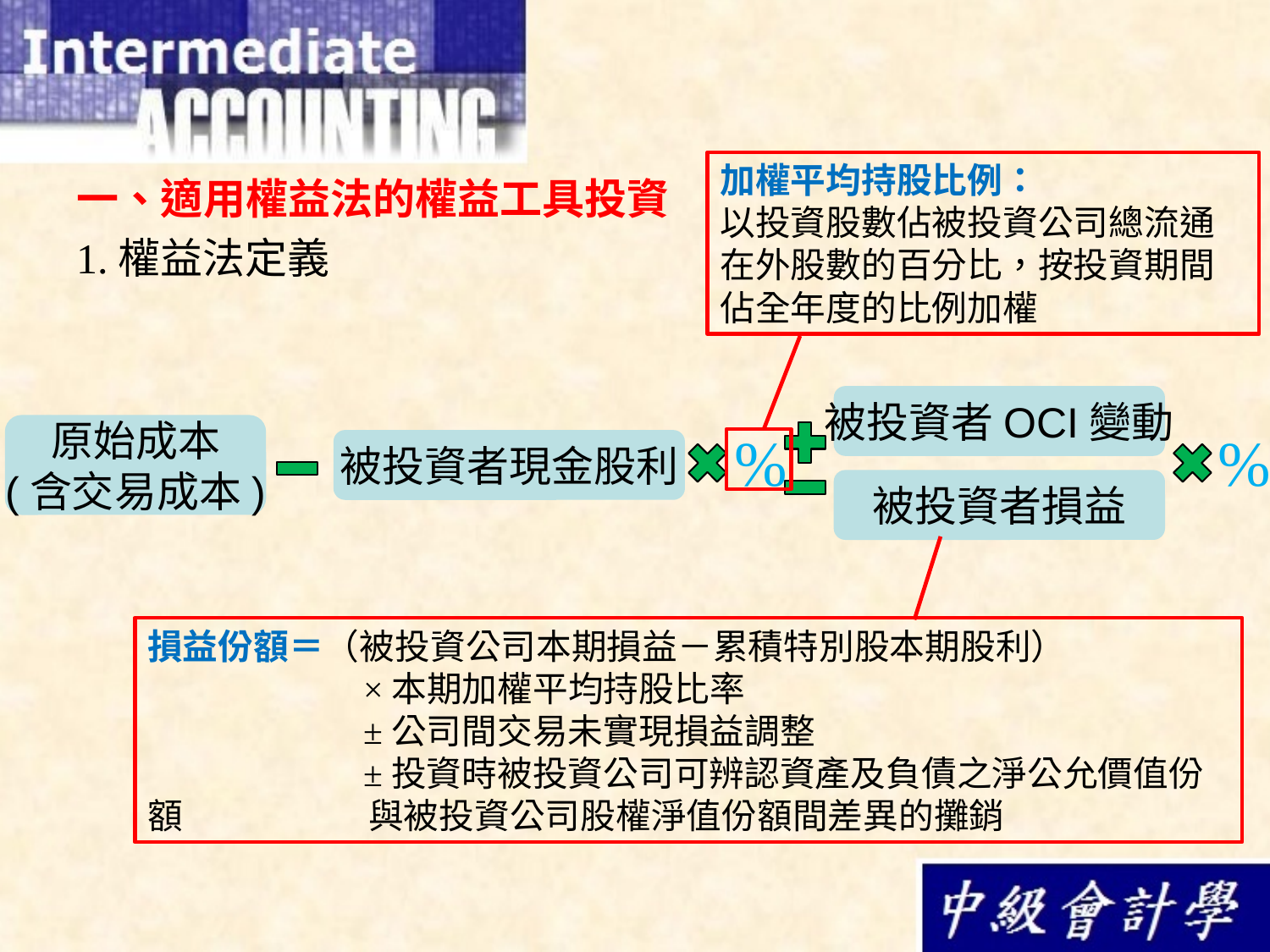

加權平均持股比例：
以投資股數佔被投資公司總流通在外股數的百分比，按投資期間佔全年度的比例加權
一、適用權益法的權益工具投資
1.權益法定義
被投資者OCI變動
被投資者損益
原始成本
(含交易成本)

%
%

被投資者現金股利

損益份額＝（被投資公司本期損益－累積特別股本期股利）
	          ×本期加權平均持股比率
	          ±公司間交易未實現損益調整
	          ±投資時被投資公司可辨認資產及負債之淨公允價值份額	            與被投資公司股權淨值份額間差異的攤銷